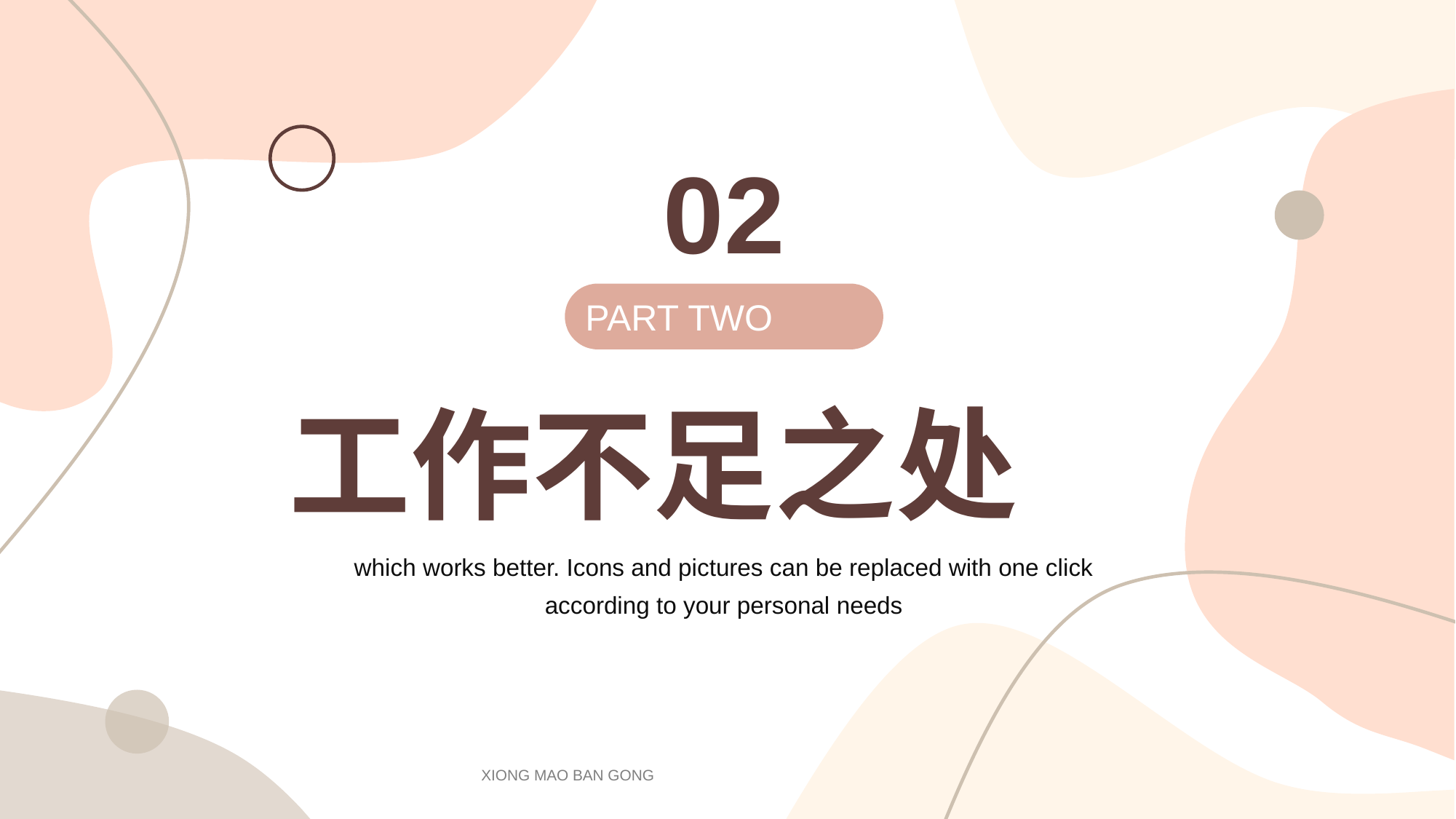

02
PART TWO
工作不足之处
which works better. Icons and pictures can be replaced with one click according to your personal needs
XIONG MAO BAN GONG